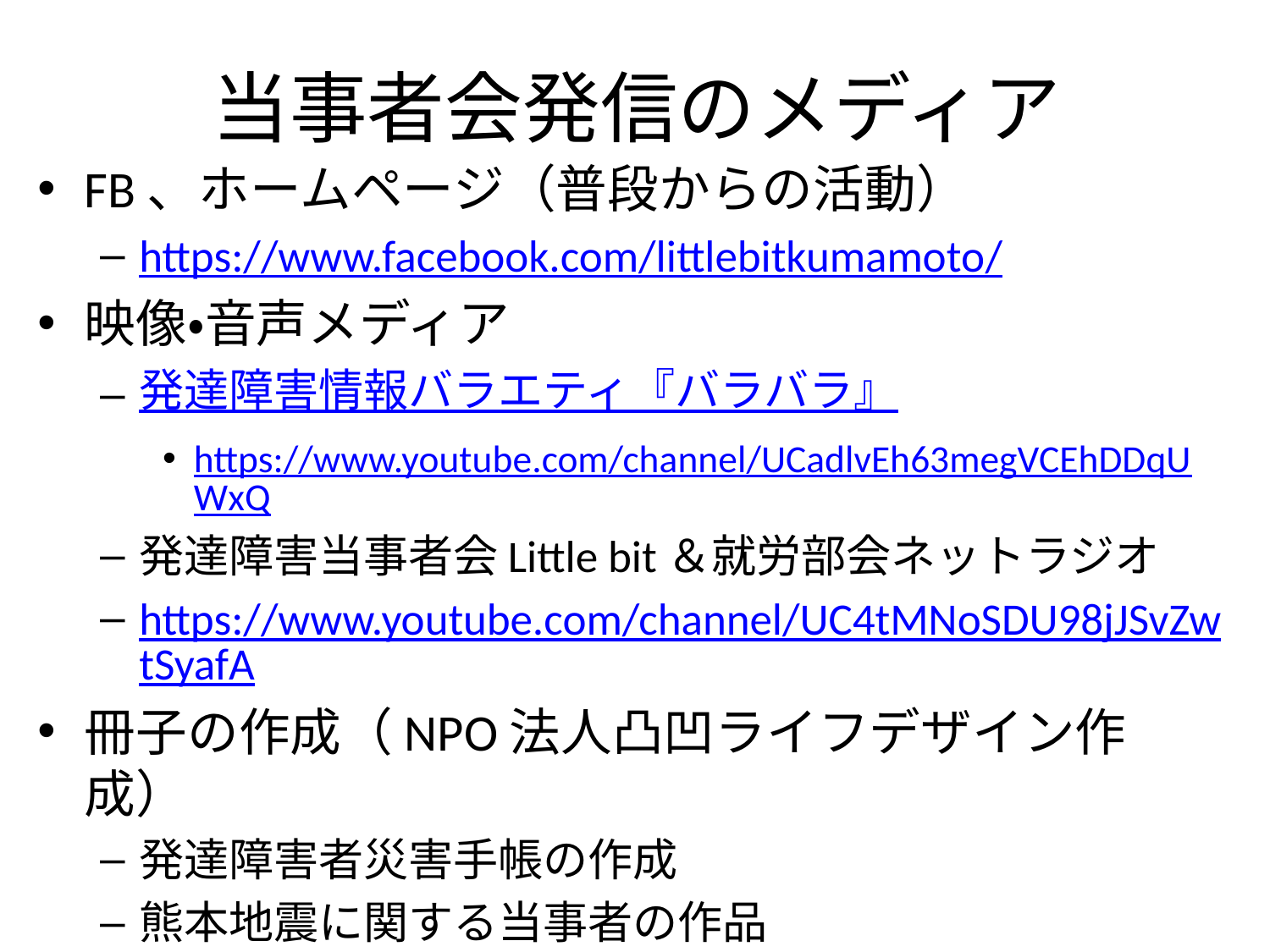

# 当事者会発信のメディア
FB、ホームページ（普段からの活動）
https://www.facebook.com/littlebitkumamoto/
映像・音声メディア
発達障害情報バラエティ『バラバラ』
https://www.youtube.com/channel/UCadlvEh63megVCEhDDqUWxQ
発達障害当事者会Little bit＆就労部会ネットラジオ
https://www.youtube.com/channel/UC4tMNoSDU98jJSvZwtSyafA
冊子の作成（NPO法人凸凹ライフデザイン作成）
発達障害者災害手帳の作成
熊本地震に関する当事者の作品
熊本市障がい者自立支援協議会就労部会と協力